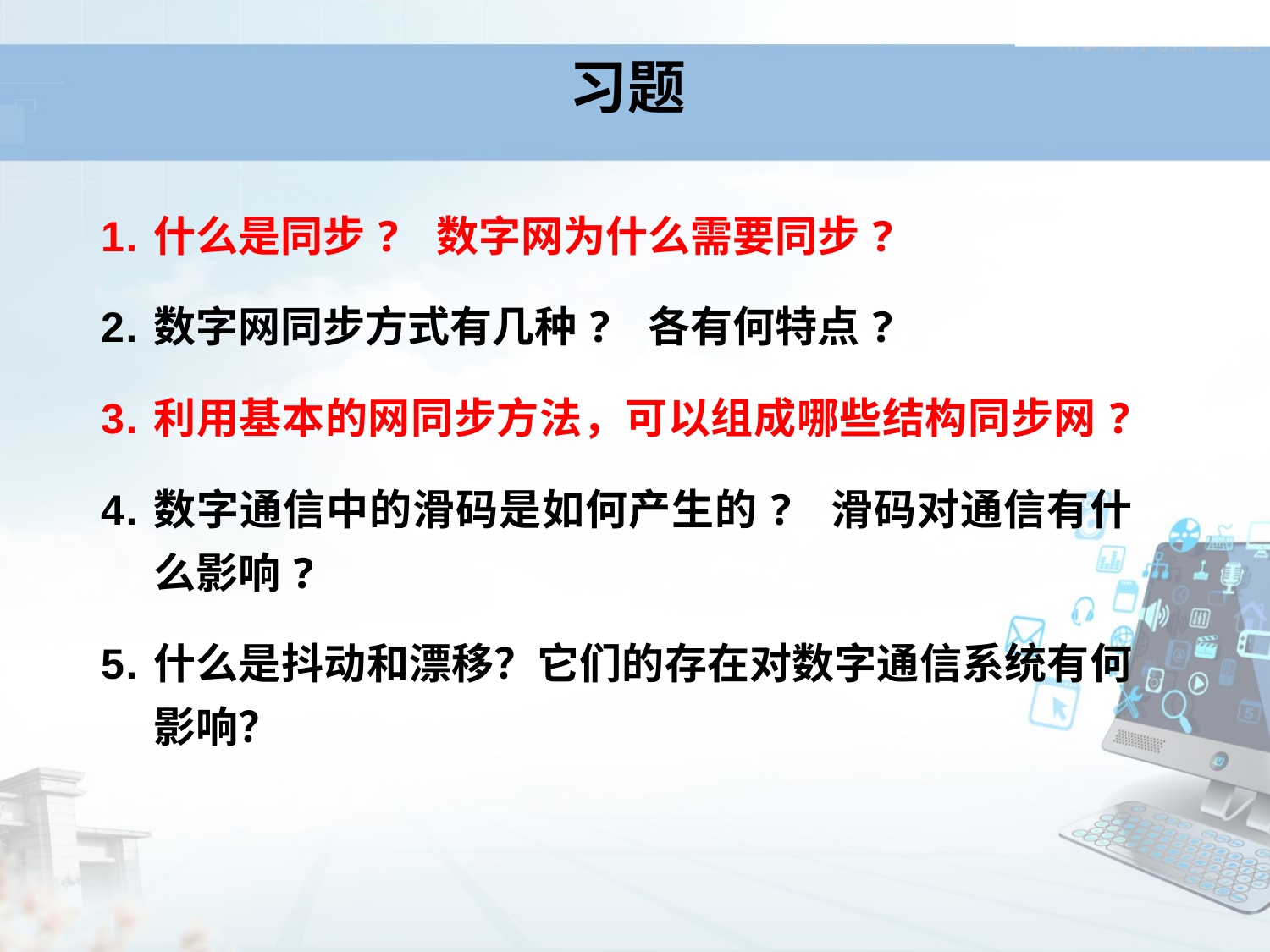

# 习题
什么是同步? 数字网为什么需要同步?
数字网同步方式有几种? 各有何特点?
利用基本的网同步方法，可以组成哪些结构同步网?
数字通信中的滑码是如何产生的? 滑码对通信有什么影响?
什么是抖动和漂移？它们的存在对数字通信系统有何影响？